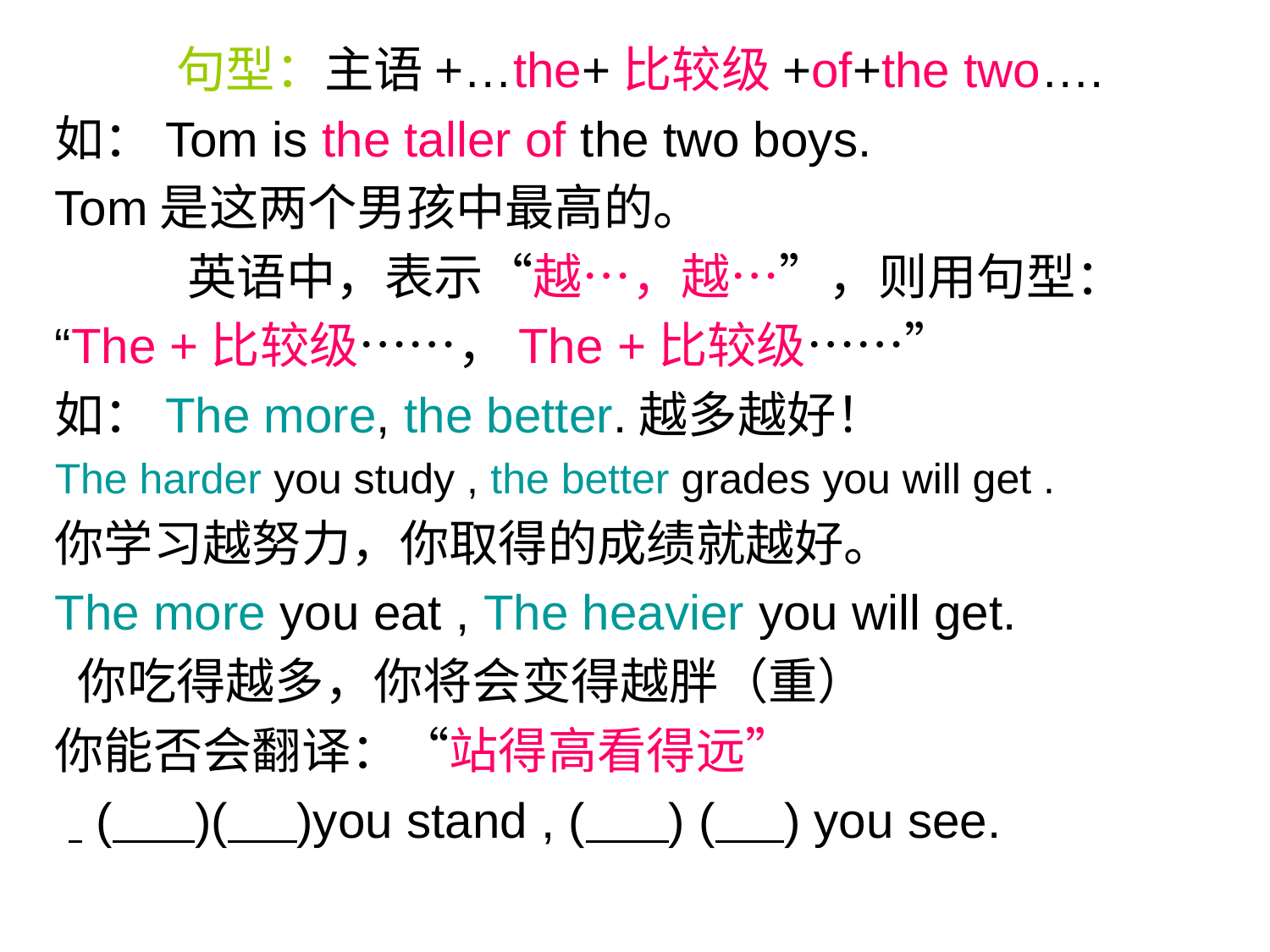

句型：主语+…the+比较级+of+the two….
如：Tom is the taller of the two boys.
Tom是这两个男孩中最高的。
           英语中，表示“越…，越…”，则用句型：
“The +比较级……，The +比较级……”
如：The more, the better.越多越好！
The harder you study , the better grades you will get .
你学习越努力，你取得的成绩就越好。
The more you eat , The heavier you will get.
 你吃得越多，你将会变得越胖（重）
你能否会翻译：“站得高看得远”
   (      )(     )you stand , (      ) (     ) you see.